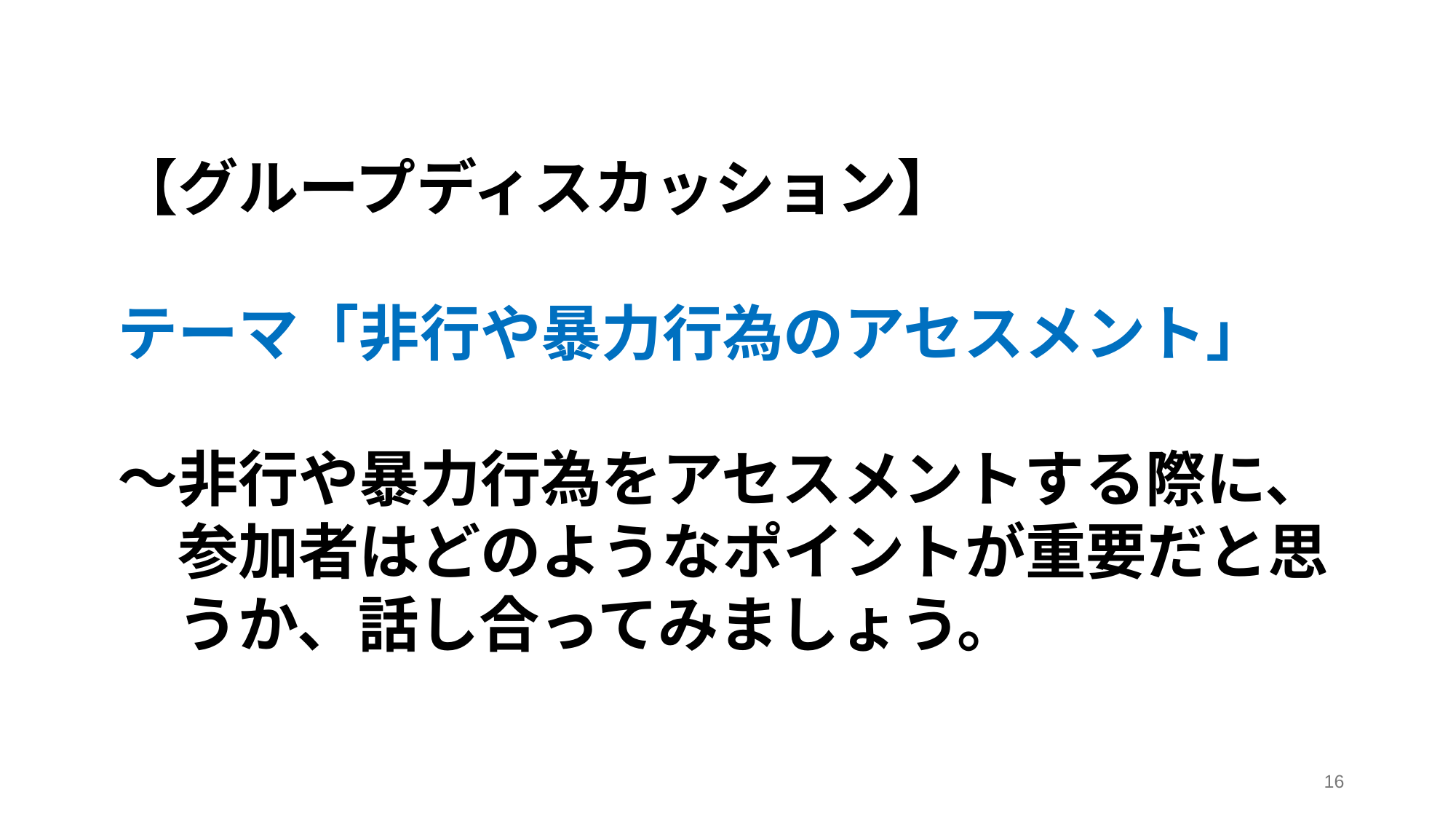

【グループディスカッション】

テーマ「非行や暴力行為のアセスメント」

～非行や暴力行為をアセスメントする際に、
　参加者はどのようなポイントが重要だと思
　うか、話し合ってみましょう。
16